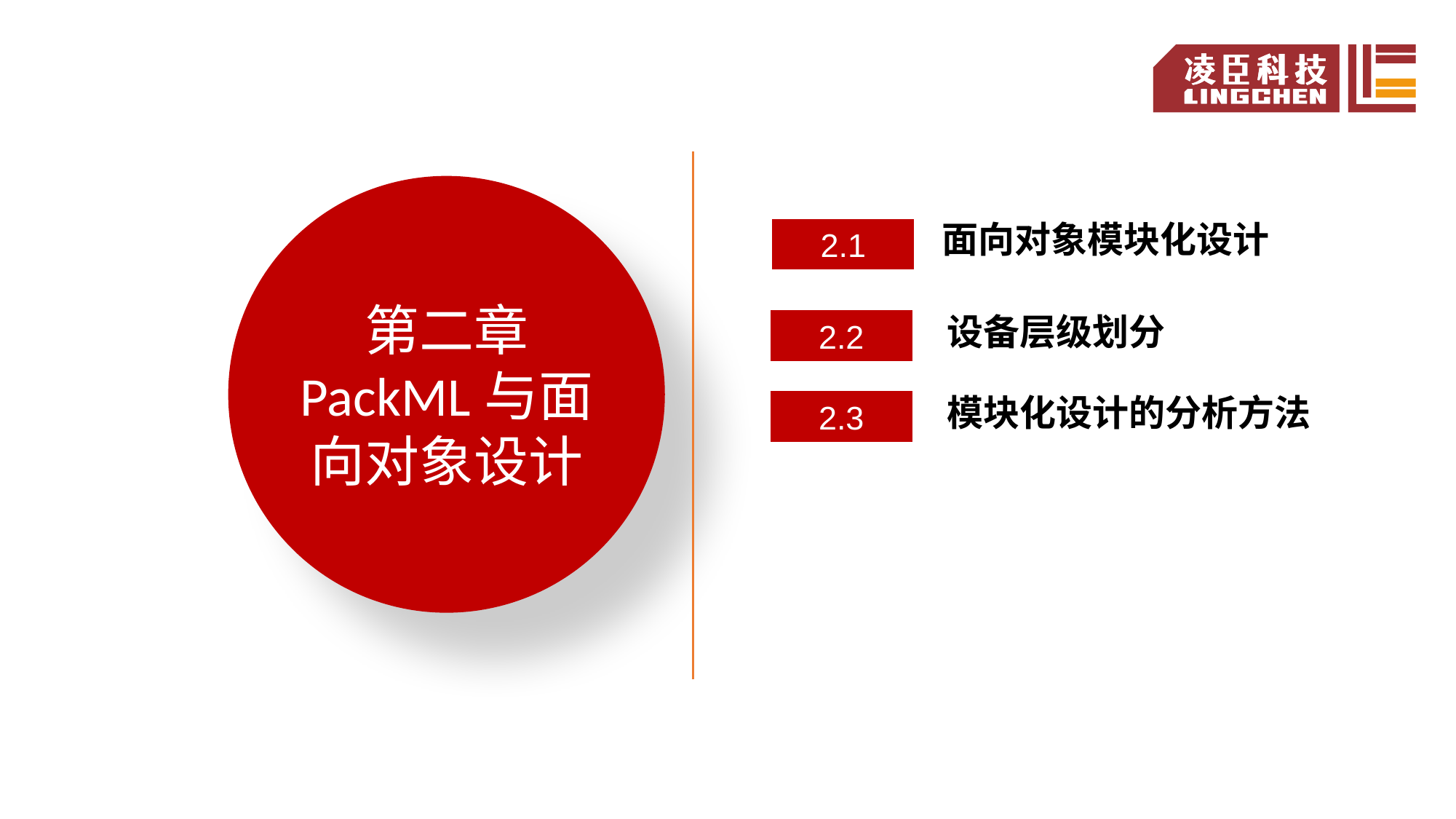

第二章
PackML与面向对象设计

面向对象模块化设计
2.1

设备层级划分
2.2
模块化设计的分析方法
2.3